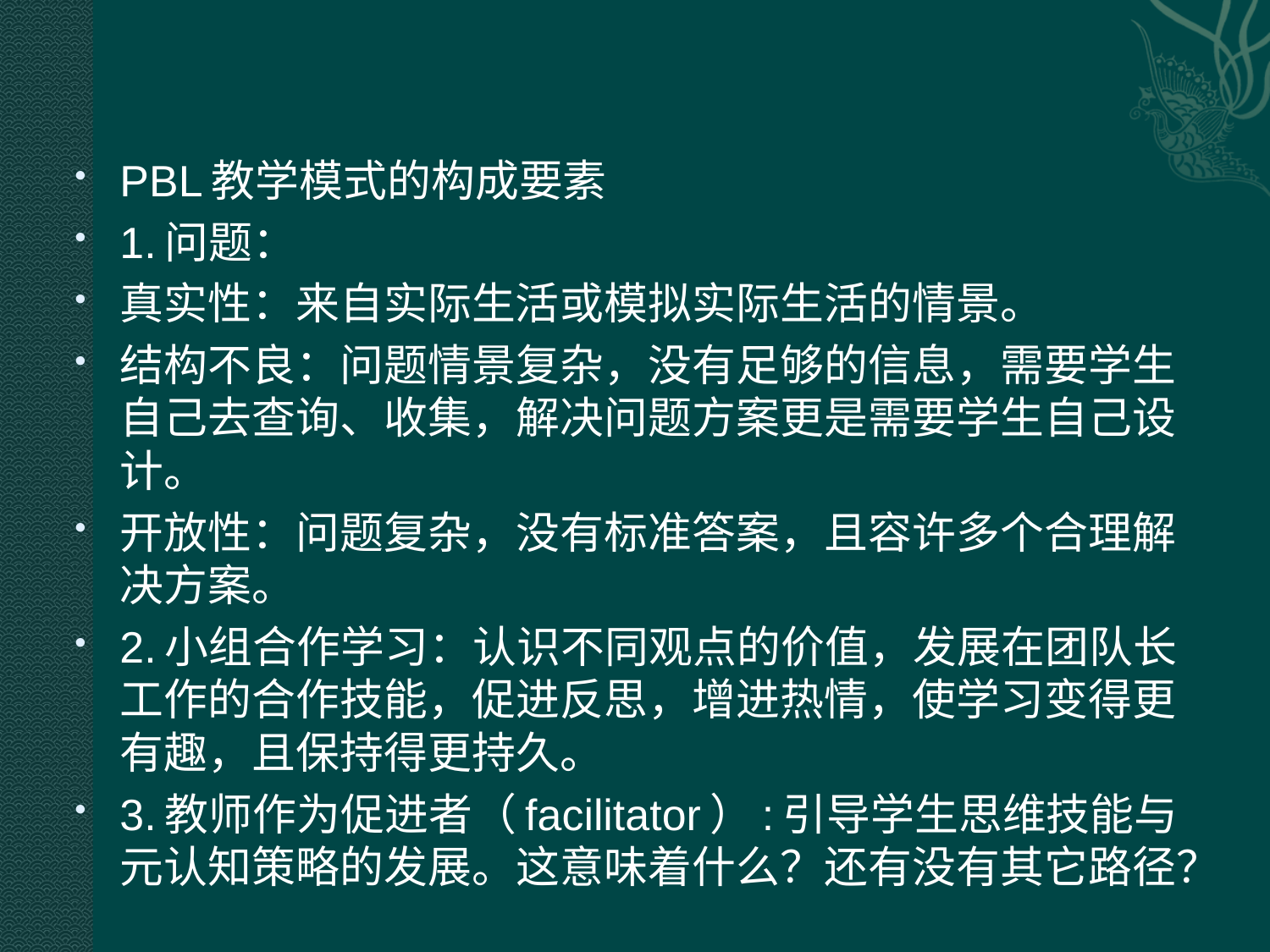

#
PBL教学模式的构成要素
1.问题：
真实性：来自实际生活或模拟实际生活的情景。
结构不良：问题情景复杂，没有足够的信息，需要学生自己去查询、收集，解决问题方案更是需要学生自己设计。
开放性：问题复杂，没有标准答案，且容许多个合理解决方案。
2.小组合作学习：认识不同观点的价值，发展在团队长工作的合作技能，促进反思，增进热情，使学习变得更有趣，且保持得更持久。
3.教师作为促进者（facilitator）:引导学生思维技能与元认知策略的发展。这意味着什么？还有没有其它路径？